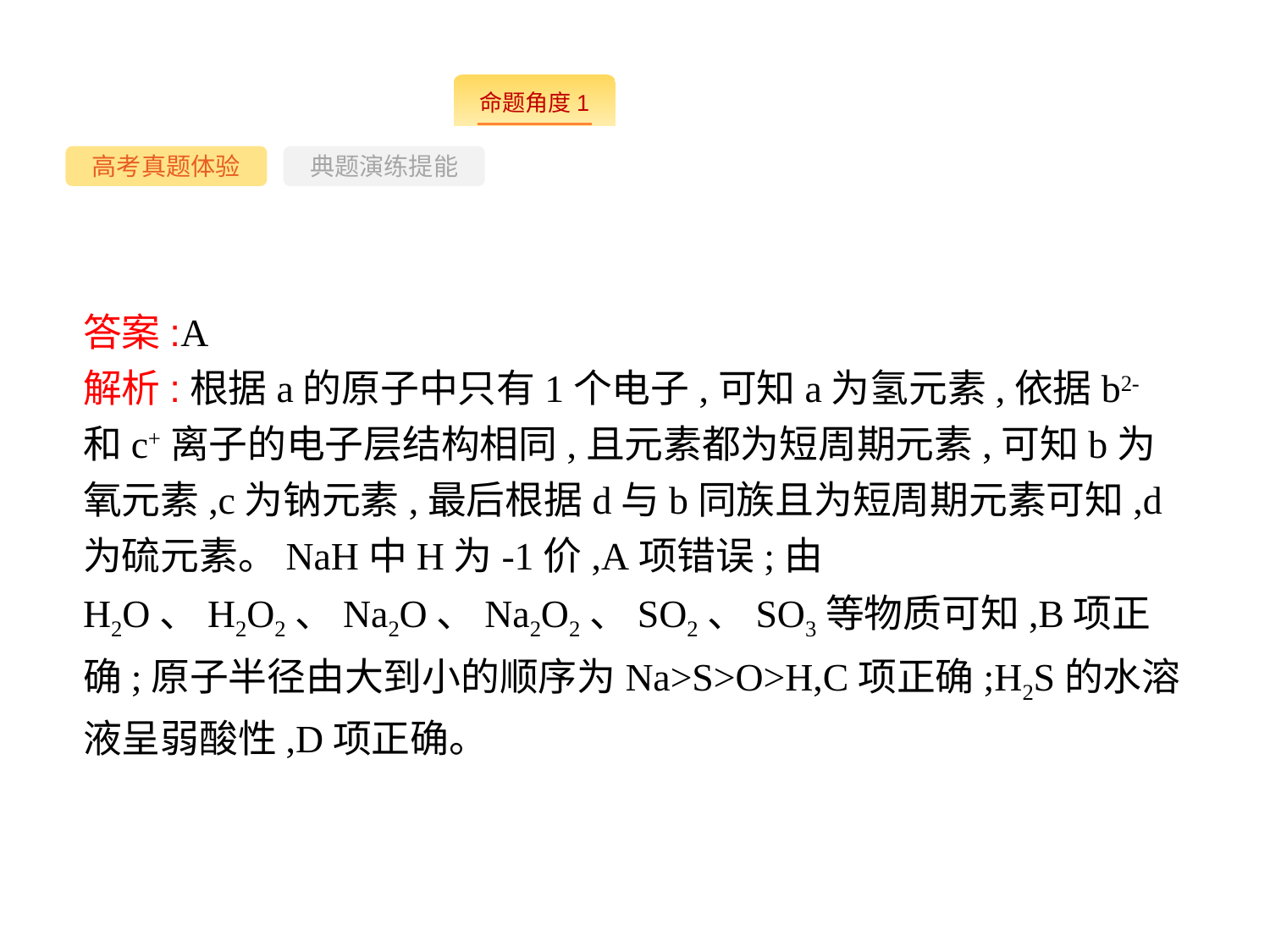

-13-
高考真题体验
典题演练提能
答案:A
解析:根据a的原子中只有1个电子,可知a为氢元素,依据b2-和c+离子的电子层结构相同,且元素都为短周期元素,可知b为氧元素,c为钠元素,最后根据d与b同族且为短周期元素可知,d为硫元素。NaH中H为-1价,A项错误;由H2O、H2O2、Na2O、Na2O2、SO2、SO3等物质可知,B项正确;原子半径由大到小的顺序为Na>S>O>H,C项正确;H2S的水溶液呈弱酸性,D项正确。